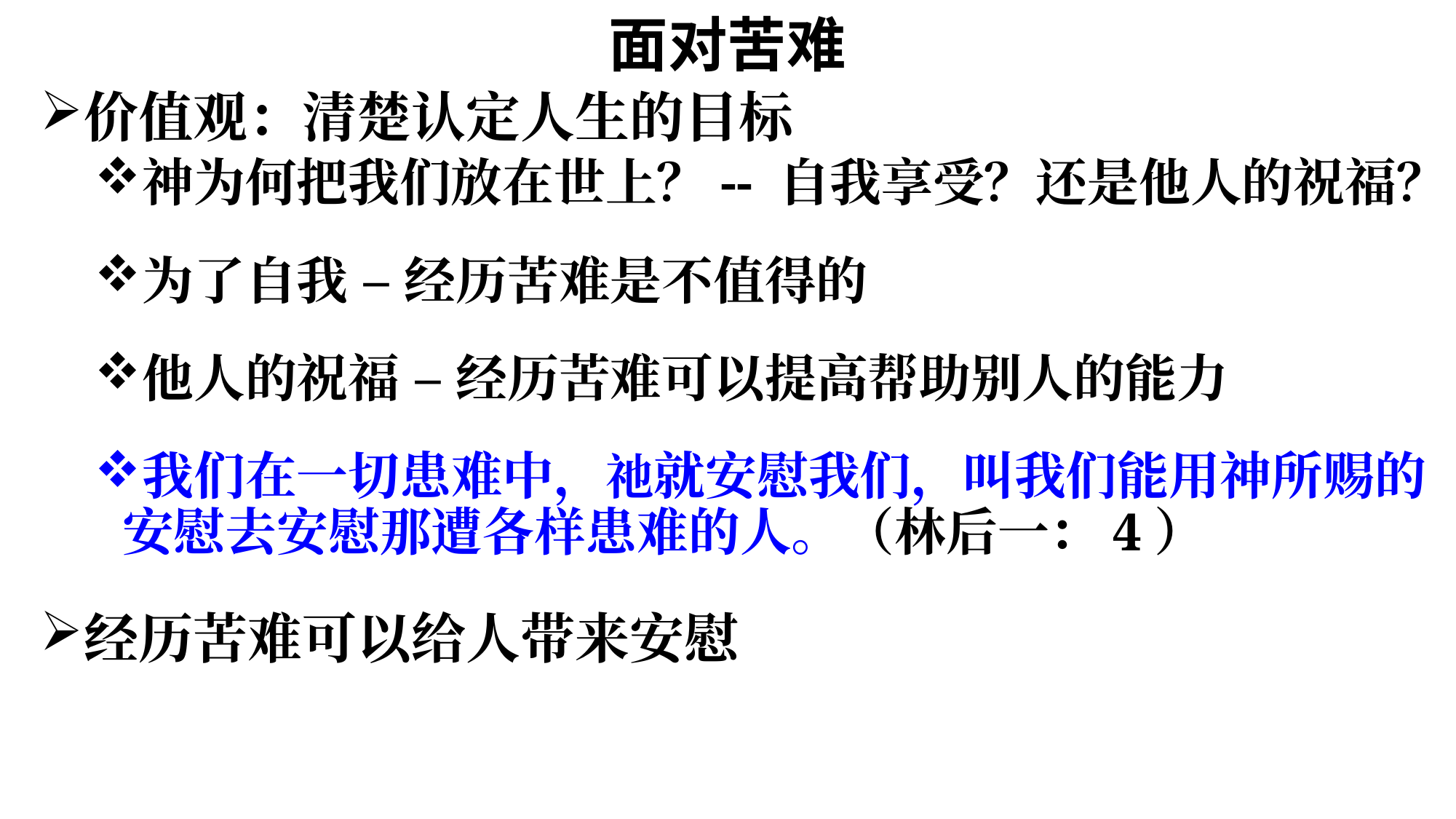

# 面对苦难
价值观：清楚认定人生的目标
神为何把我们放在世上？-- 自我享受？还是他人的祝福？

为了自我 – 经历苦难是不值得的

他人的祝福 – 经历苦难可以提高帮助别人的能力

我们在一切患难中，祂就安慰我们，叫我们能用神所赐的安慰去安慰那遭各样患难的人。（林后一：4）

经历苦难可以给人带来安慰